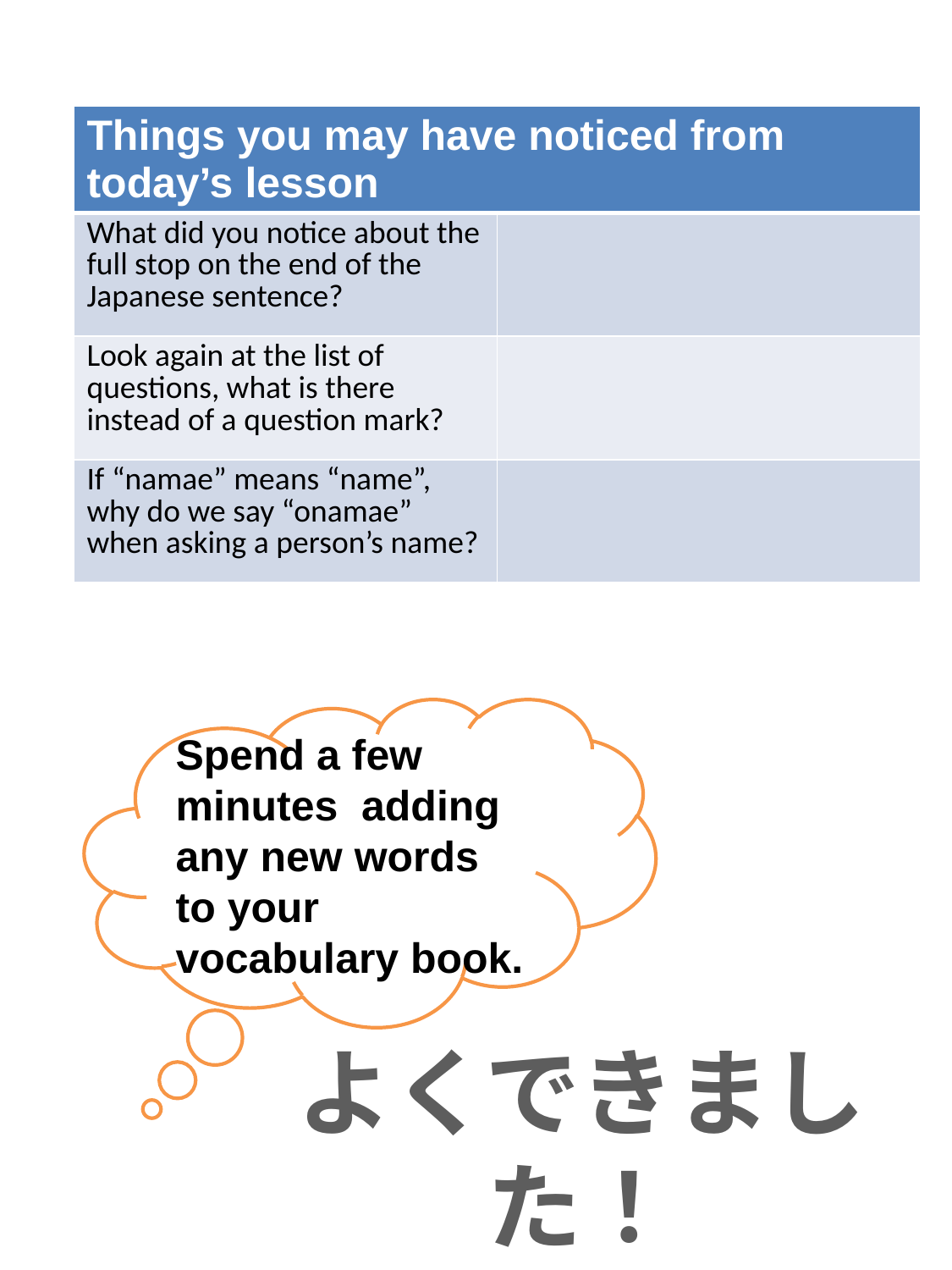

| Things you may have noticed from today’s lesson |  |
| --- | --- |
| What did you notice about the full stop on the end of the Japanese sentence? |  |
| Look again at the list of questions, what is there instead of a question mark? |  |
| If “namae” means “name”, why do we say “onamae” when asking a person’s name? |  |
Spend a few minutes  adding any new words to your vocabulary book.
よくできました！